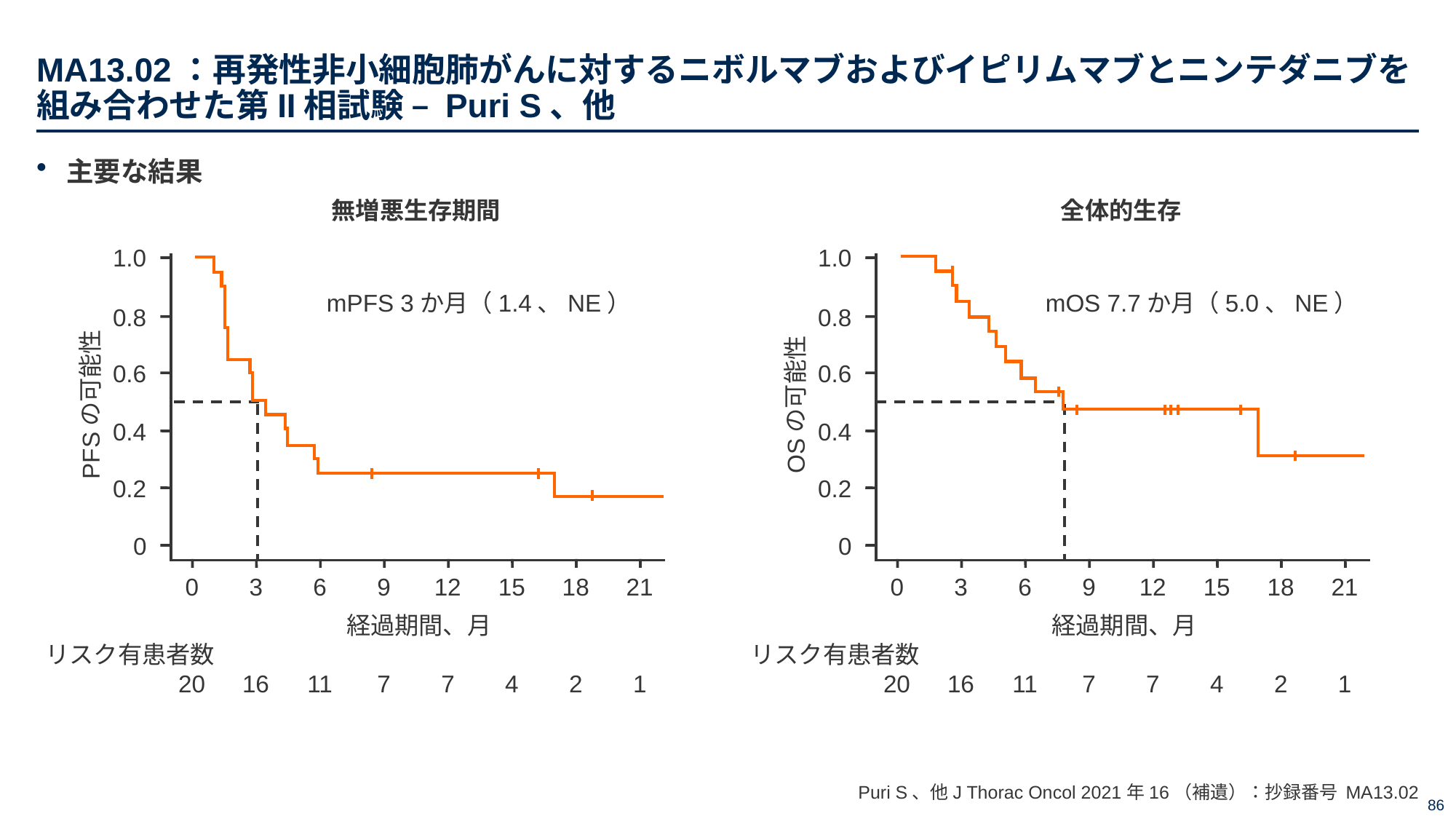

# MA13.02：再発性非小細胞肺がんに対するニボルマブおよびイピリムマブとニンテダニブを組み合わせた第II相試験 – Puri S、他
主要な結果
無増悪生存期間
全体的生存
1.0

0.8

0.6

PFSの可能性
0.4

0.2

0

1.0

0.8

0.6

OSの可能性
0.4

0.2

0

mPFS 3か月（1.4、NE）
mOS 7.7か月（5.0、NE）

0
3
6
9
12
15
18
21

0
3
6
9
12
15
18
21
経過期間、月
経過期間、月
リスク有患者数
リスク有患者数
20
16
11
7
7
4
2
1
20
16
11
7
7
4
2
1
Puri S、他J Thorac Oncol 2021年16（補遺）：抄録番号 MA13.02